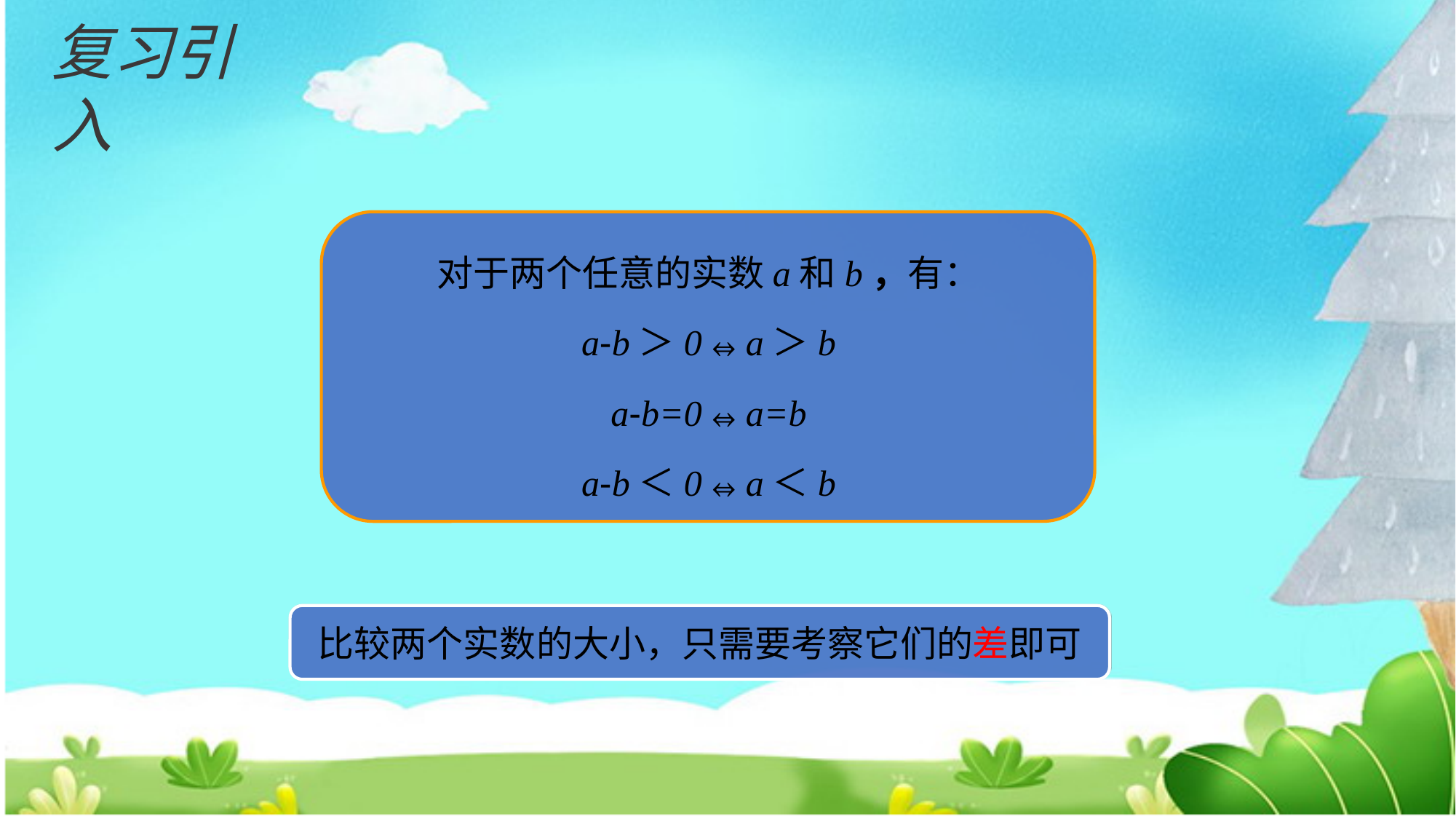

复习引入

对于两个任意的实数a和b，有：
a-b＞0⇔a＞b
a-b=0⇔a=b
a-b＜0⇔a＜b
比较两个实数的大小，只需要考察它们的差即可